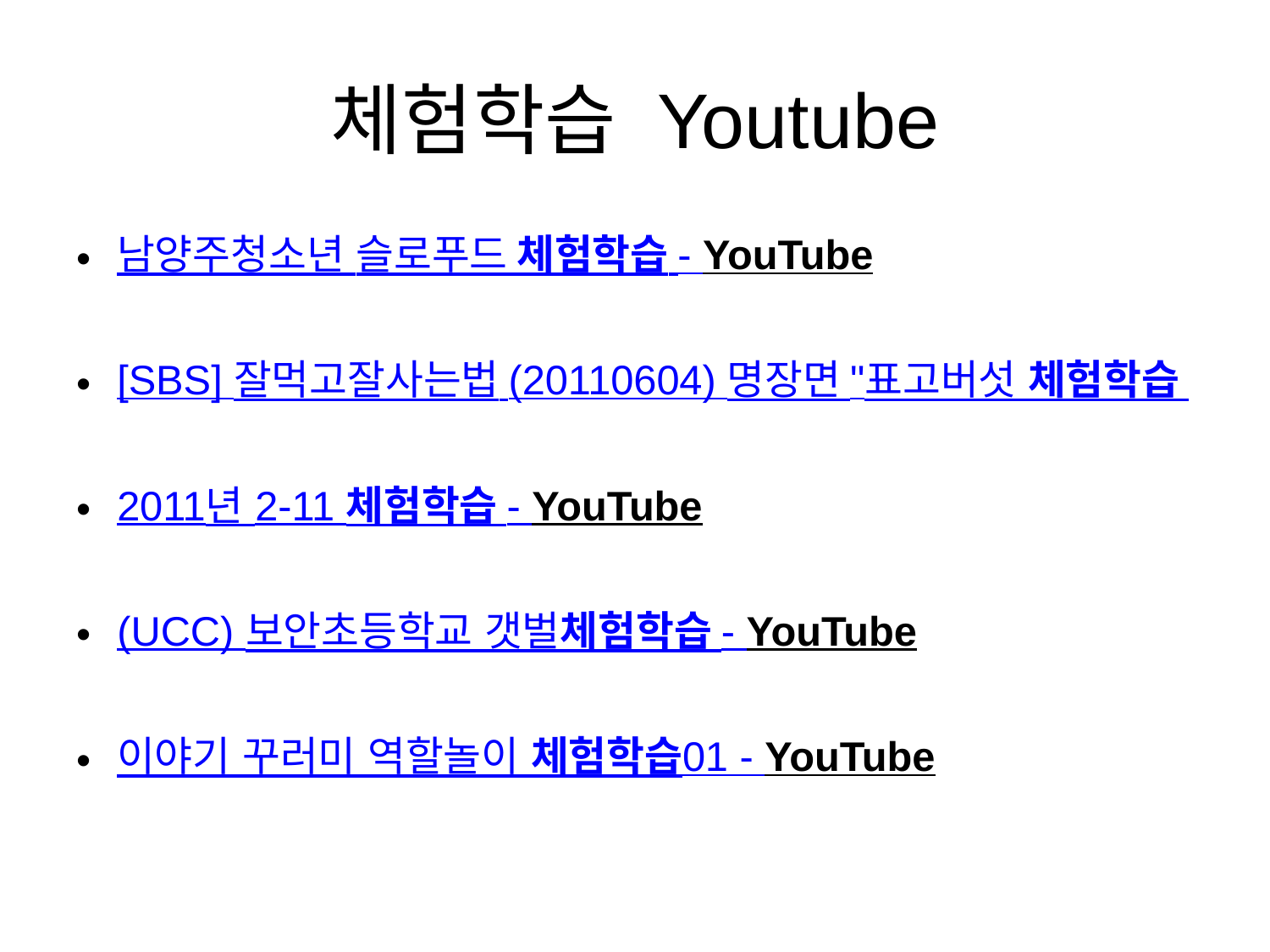

# 체험학습 Youtube
남양주청소년 슬로푸드 체험학습 - YouTube

[SBS] 잘먹고잘사는법 (20110604) 명장면 "표고버섯 체험학습

2011년 2-11 체험학습 - YouTube

(UCC) 보안초등학교 갯벌체험학습 - YouTube

이야기 꾸러미 역할놀이 체험학습01 - YouTube